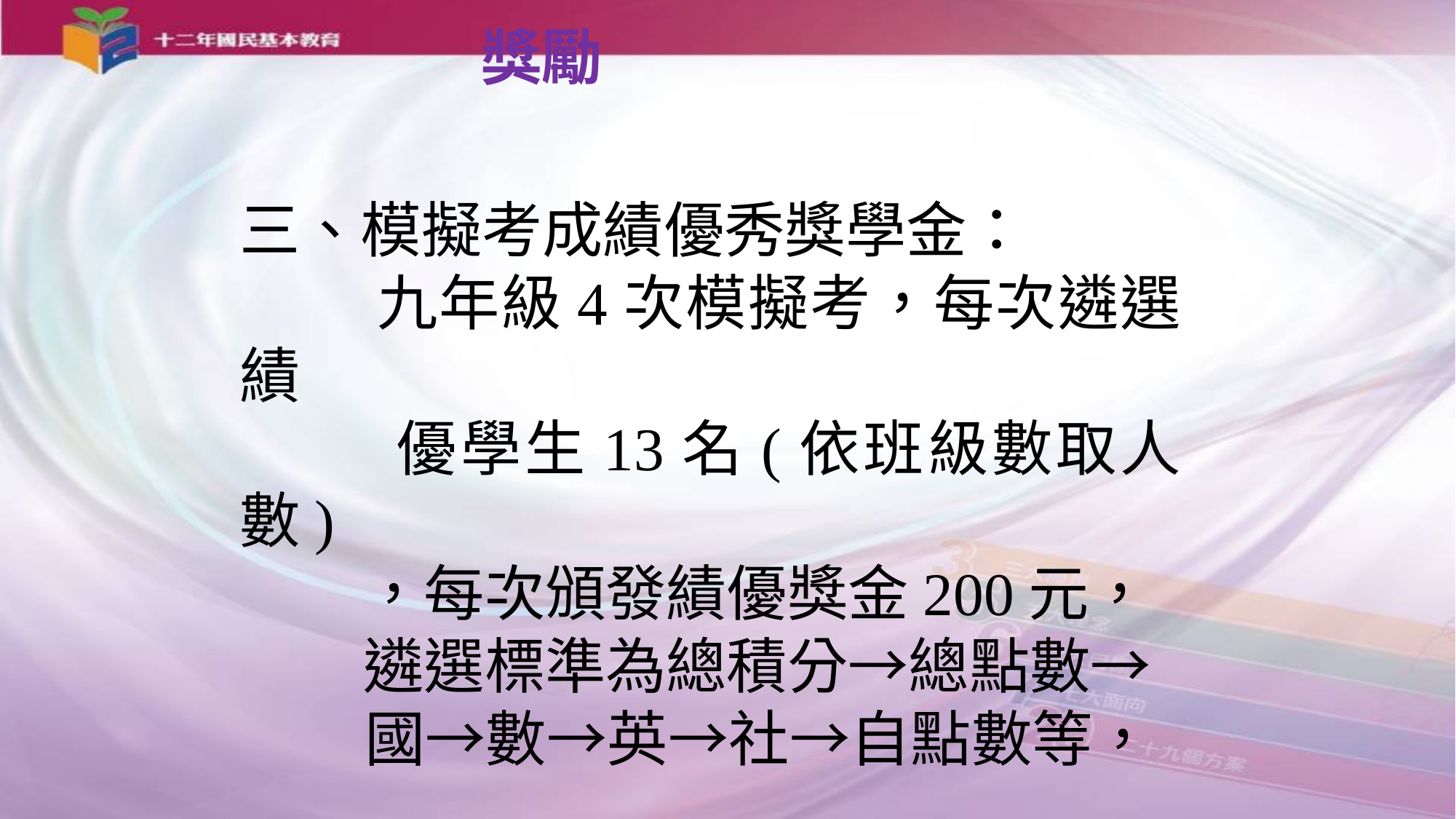

獎勵
三、模擬考成績優秀獎學金：
        九年級4次模擬考，每次遴選績
        優學生13名(依班級數取人數)
        ，每次頒發績優獎金200元，
        遴選標準為總積分→總點數→
        國→數→英→社→自點數等，
        排績優學生